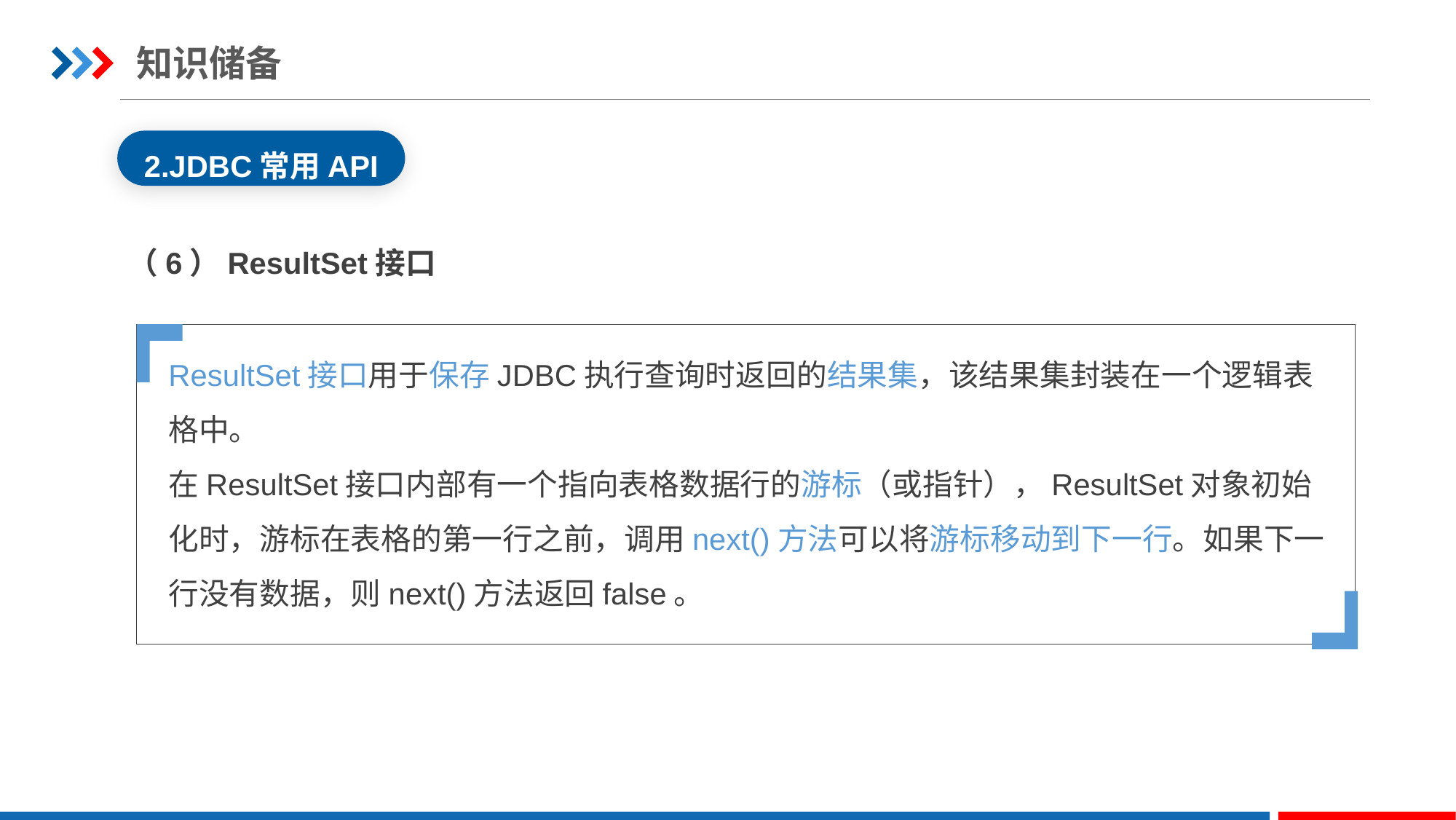

知识储备
2.JDBC常用API

（6）ResultSet接口

ResultSet接口用于保存JDBC执行查询时返回的结果集，该结果集封装在一个逻辑表格中。
在ResultSet接口内部有一个指向表格数据行的游标（或指针），ResultSet对象初始化时，游标在表格的第一行之前，调用next()方法可以将游标移动到下一行。如果下一行没有数据，则next()方法返回false。